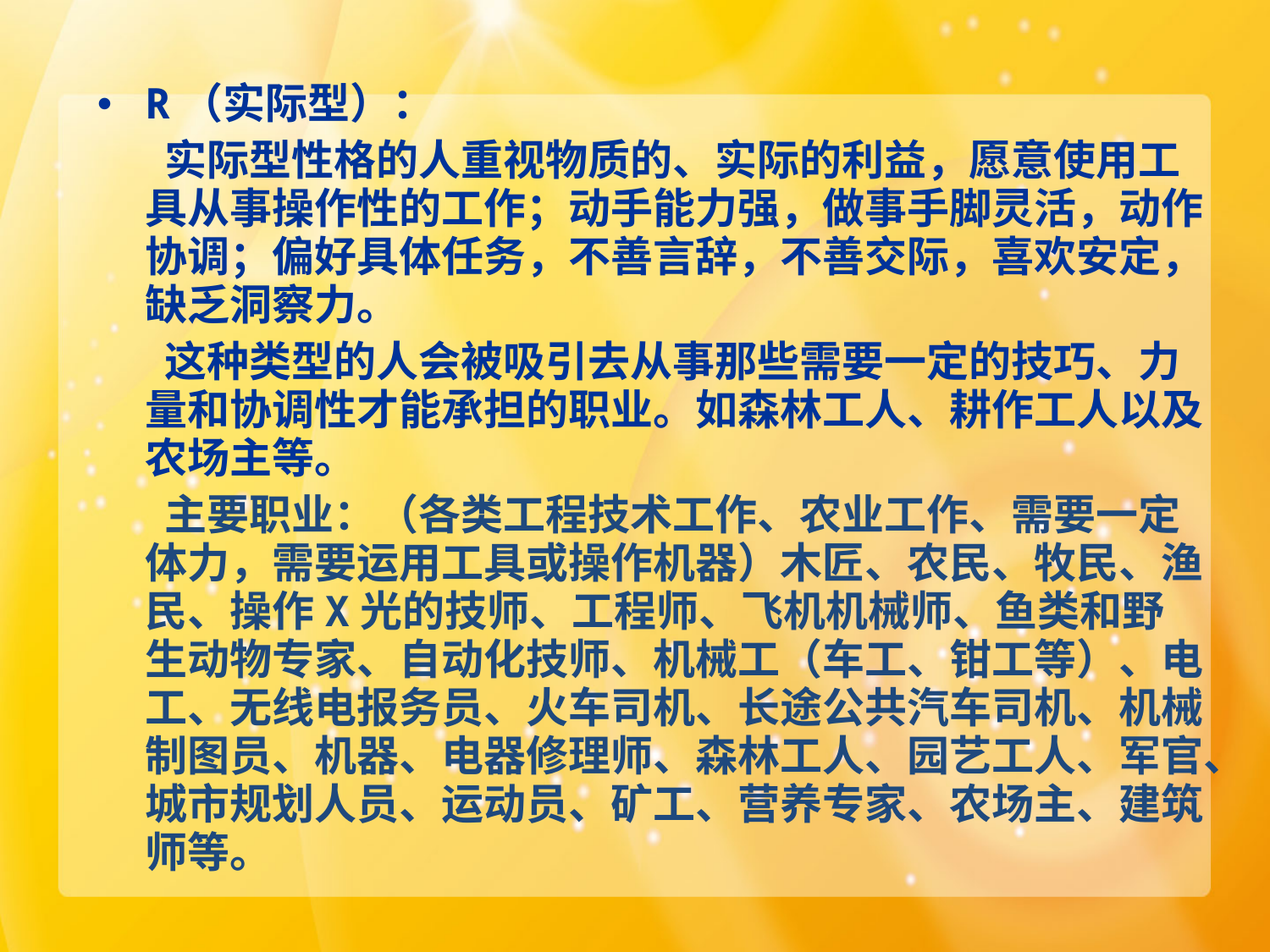

R（实际型）：
      实际型性格的人重视物质的、实际的利益，愿意使用工具从事操作性的工作；动手能力强，做事手脚灵活，动作协调；偏好具体任务，不善言辞，不善交际，喜欢安定，缺乏洞察力。
      这种类型的人会被吸引去从事那些需要一定的技巧、力量和协调性才能承担的职业。如森林工人、耕作工人以及农场主等。
      主要职业：（各类工程技术工作、农业工作、需要一定体力，需要运用工具或操作机器）木匠、农民、牧民、渔民、操作X光的技师、工程师、飞机机械师、鱼类和野生动物专家、自动化技师、机械工（车工、钳工等）、电工、无线电报务员、火车司机、长途公共汽车司机、机械制图员、机器、电器修理师、森林工人、园艺工人、军官、城市规划人员、运动员、矿工、营养专家、农场主、建筑师等。